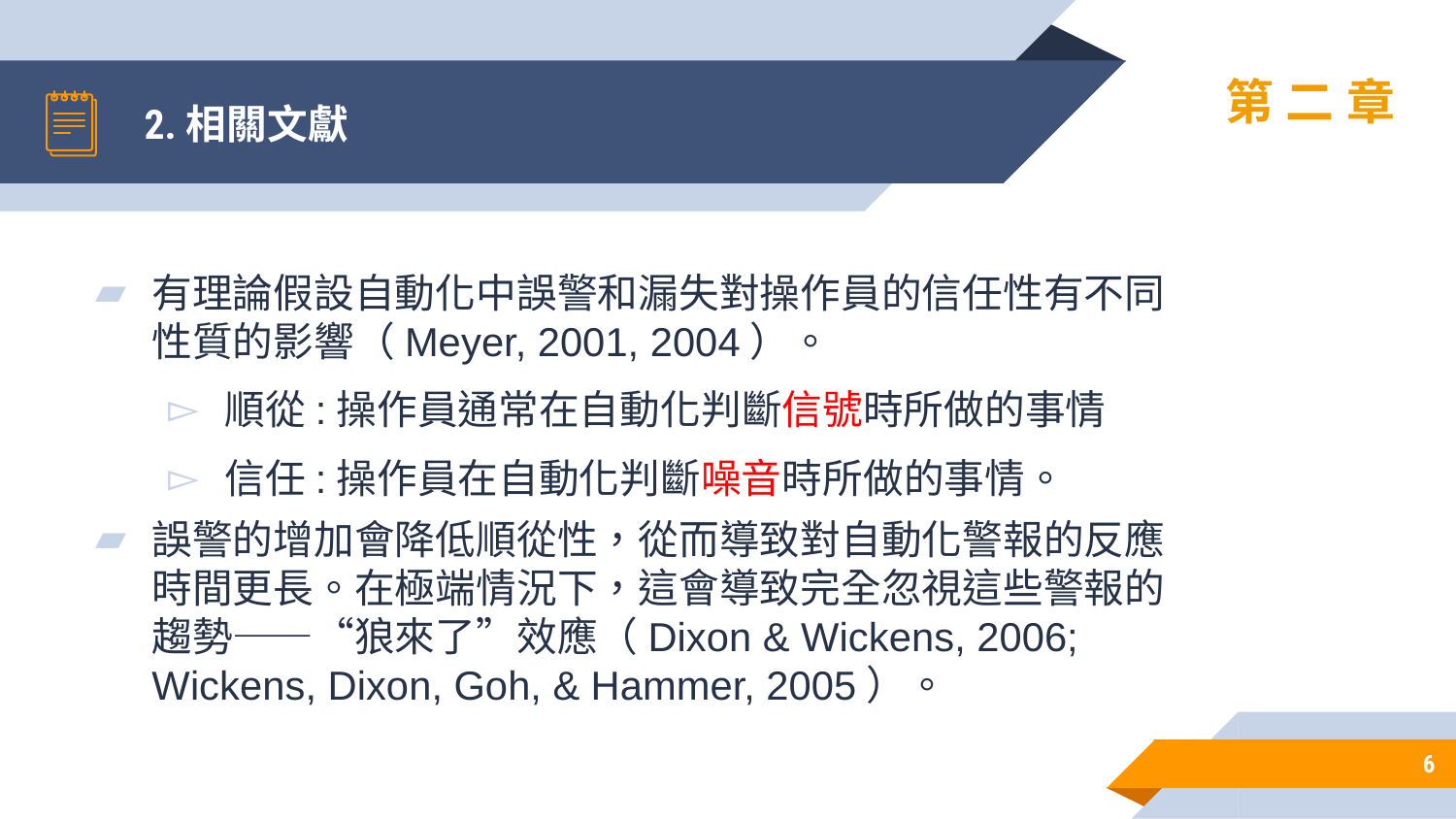

# 2.相關文獻
第二章

有理論假設自動化中誤警和漏失對操作員的信任性有不同性質的影響（Meyer, 2001, 2004）。
順從:操作員通常在自動化判斷信號時所做的事情
信任:操作員在自動化判斷噪音時所做的事情。
誤警的增加會降低順從性，從而導致對自動化警報的反應時間更長。在極端情況下，這會導致完全忽視這些警報的趨勢——“狼來了”效應（Dixon & Wickens, 2006; Wickens, Dixon, Goh, & Hammer, 2005）。

6